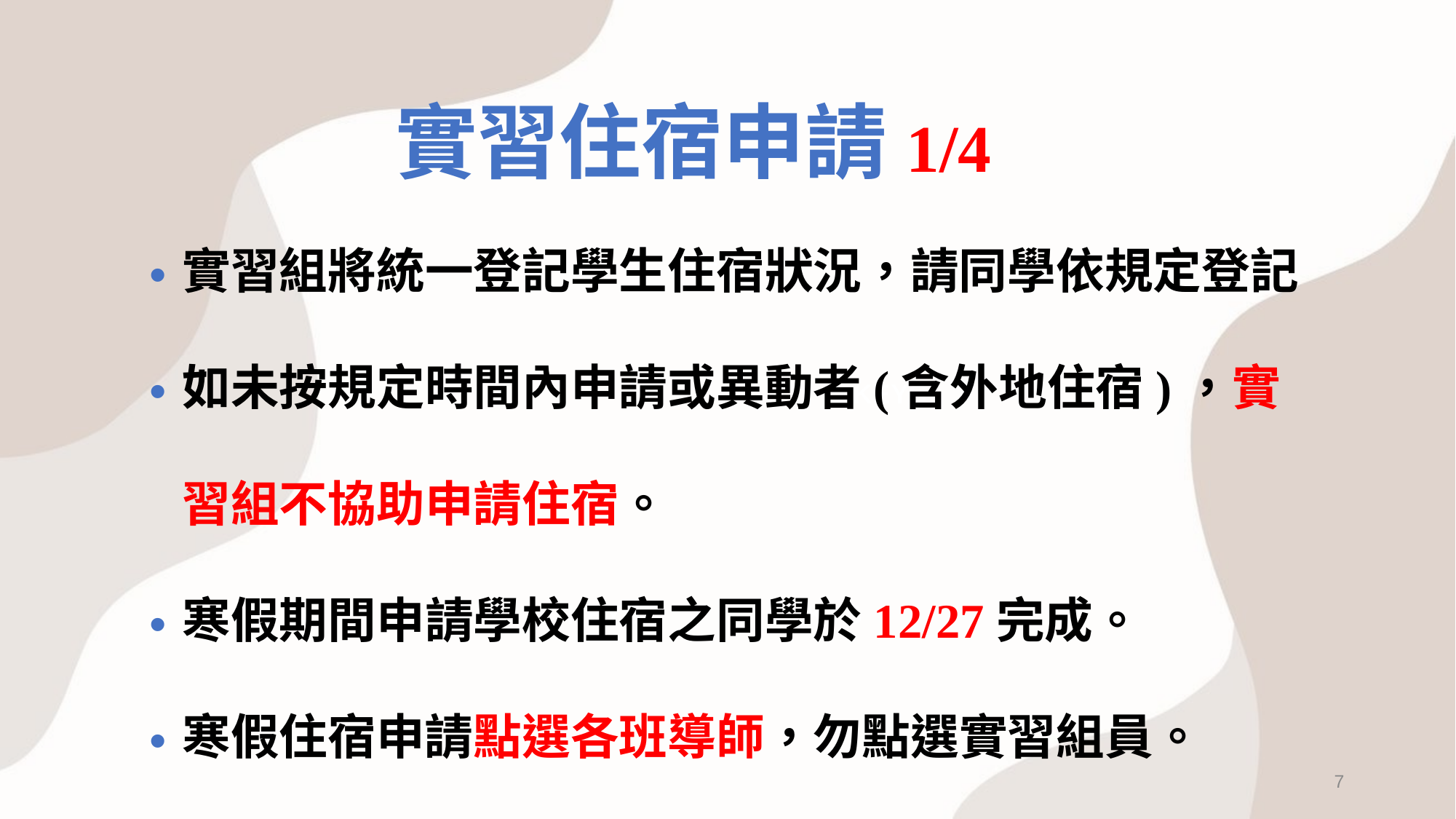

實習住宿申請1/4
實習組將統一登記學生住宿狀況，請同學依規定登記
如未按規定時間內申請或異動者(含外地住宿)，實習組不協助申請住宿。
寒假期間申請學校住宿之同學於12/27完成。
寒假住宿申請點選各班導師，勿點選實習組員。
KEYS
KEYS
KEYS
KYS
7